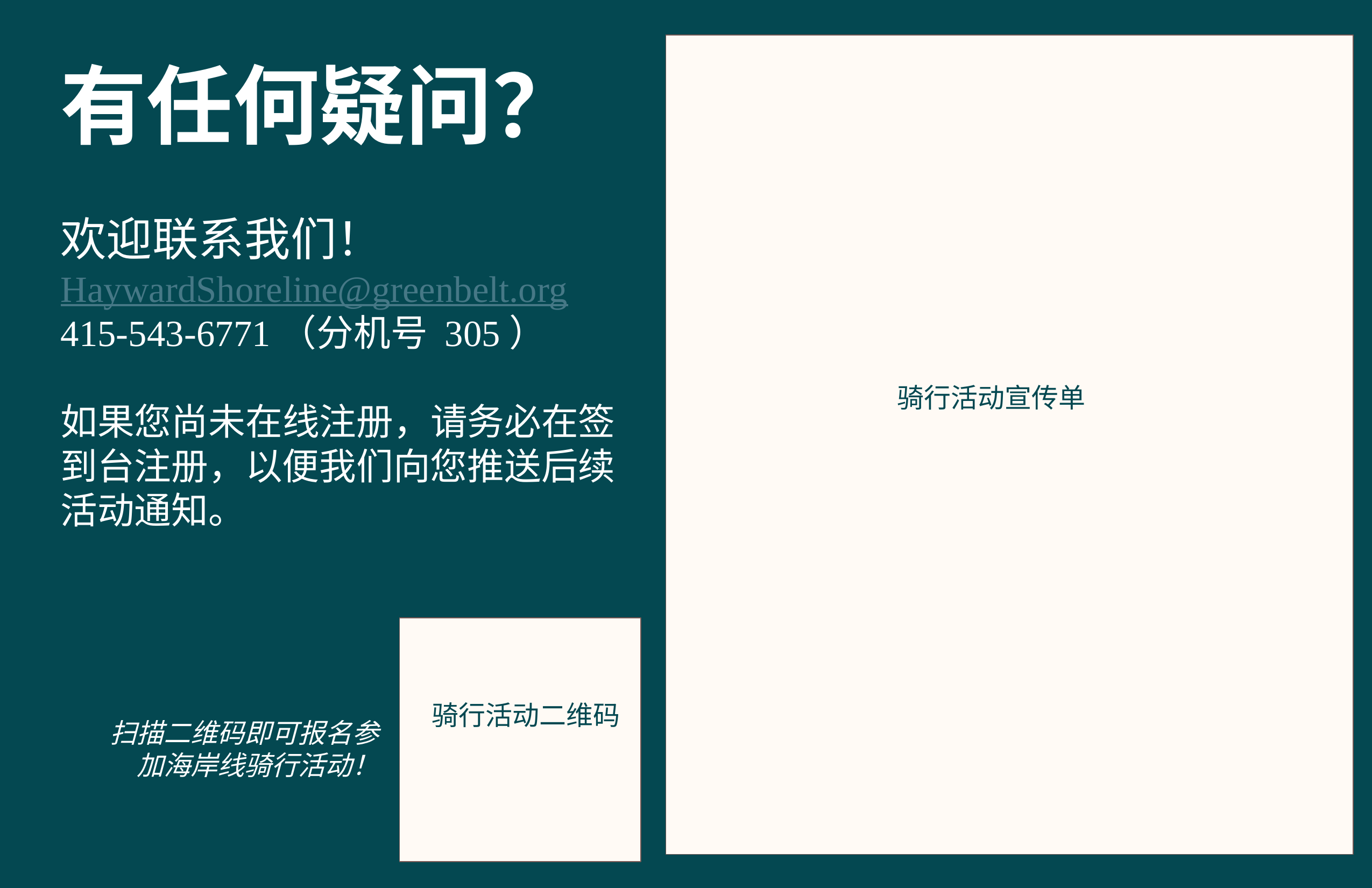

有任何疑问？

欢迎联系我们！HaywardShoreline@greenbelt.org
415-543-6771（分机号 305）
如果您尚未在线注册，请务必在签到台注册，以便我们向您推送后续活动通知。
骑行活动宣传单

骑行活动二维码
扫描二维码即可报名参加海岸线骑行活动！